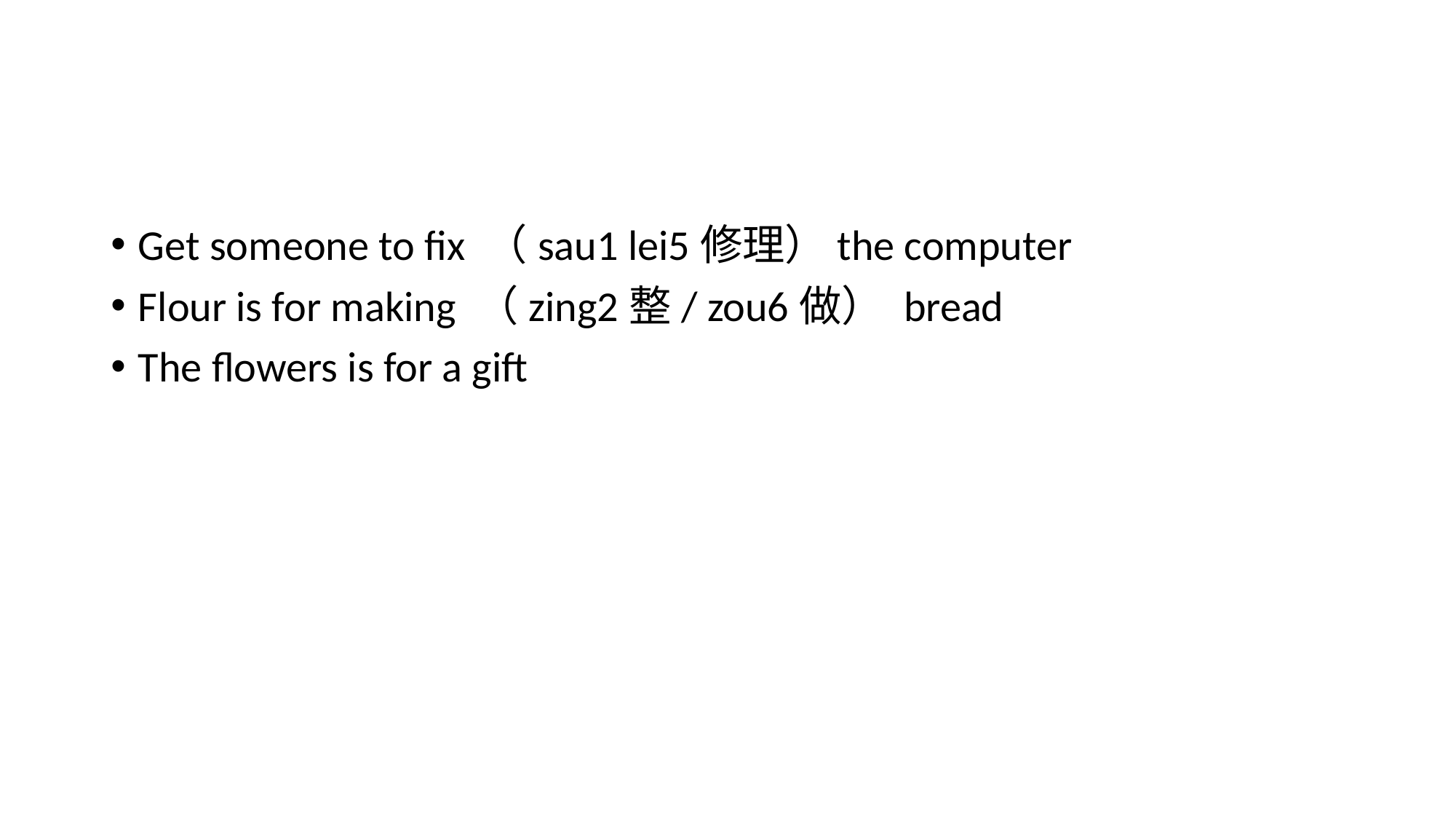

Get someone to fix （sau1 lei5修理）the computer
Flour is for making （zing2整/ zou6做） bread
The flowers is for a gift